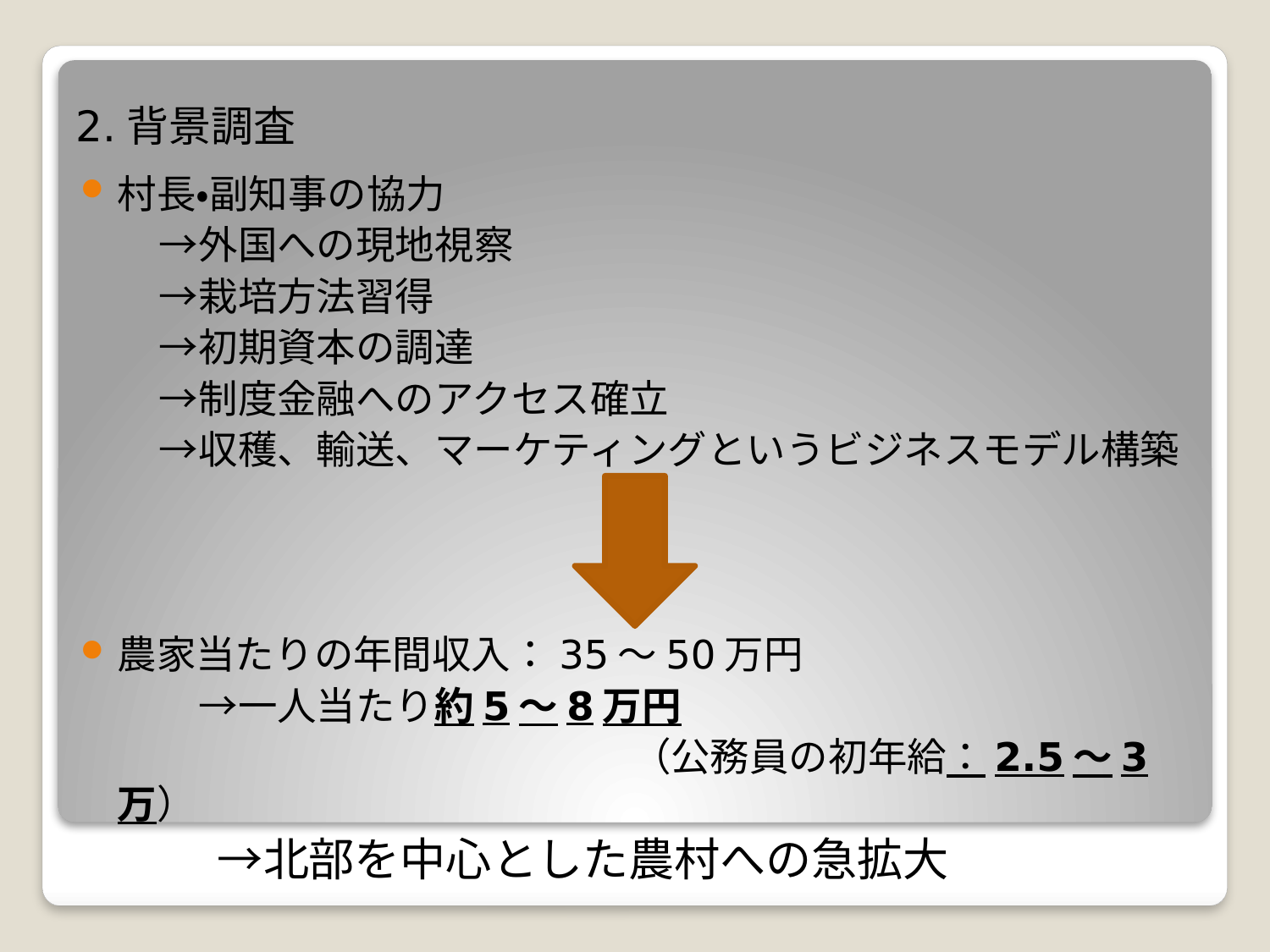

# 2.背景調査
村長・副知事の協力
　　→外国への現地視察
　　→栽培方法習得
　　→初期資本の調達
　　→制度金融へのアクセス確立
　　→収穫、輸送、マーケティングというビジネスモデル構築

農家当たりの年間収入：35～50万円
　　　→一人当たり約5～8万円
　　　　　　　　　　　　　　（公務員の初年給：2.5～3万）
　　　→北部を中心とした農村への急拡大